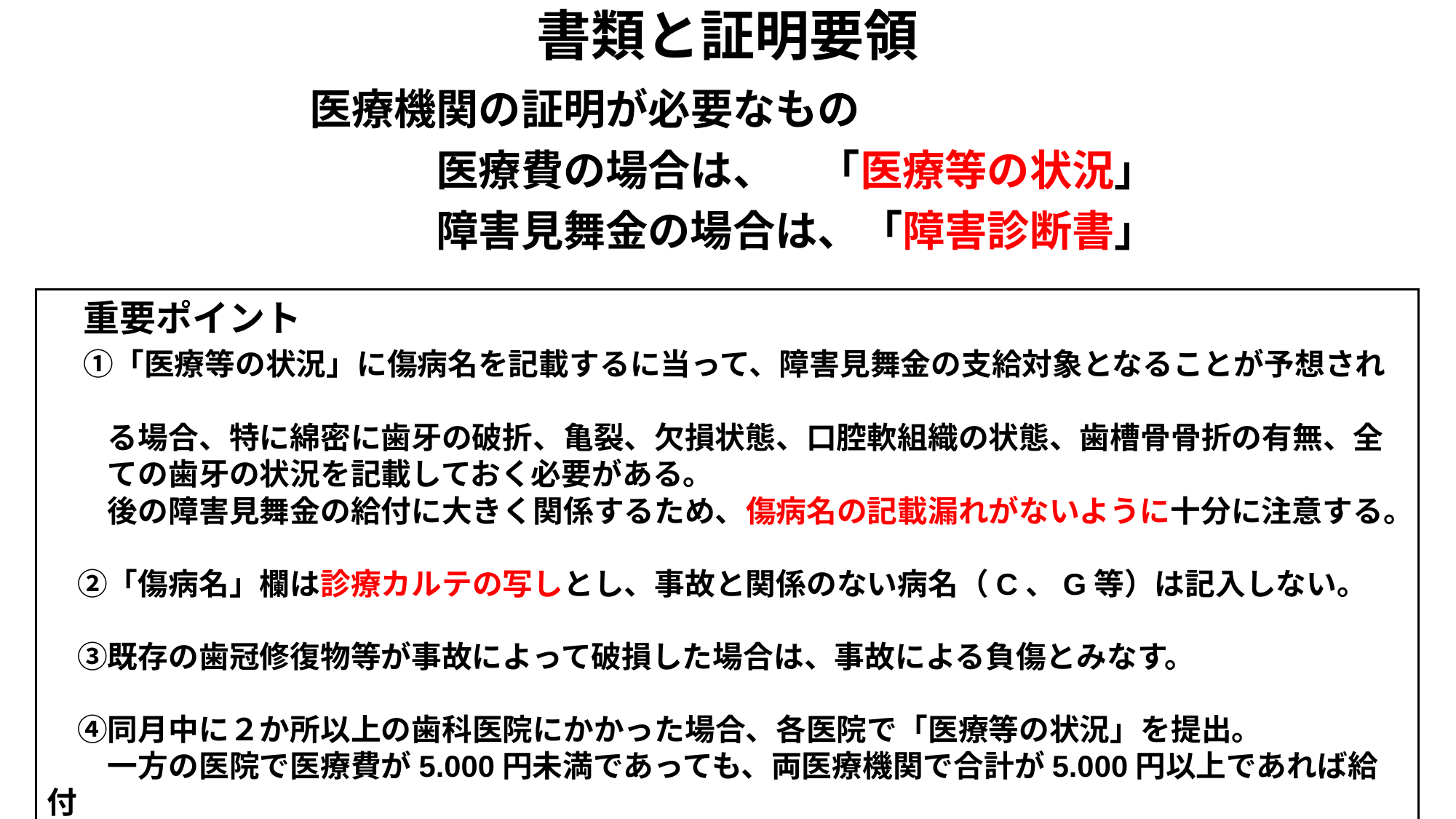

# 書類と証明要領
　　　　　　　医療機関の証明が必要なもの
　　　　　　　　　　医療費の場合は、　「医療等の状況」
　　　　　　　　　　障害見舞金の場合は、「障害診断書」
　重要ポイント
　①「医療等の状況」に傷病名を記載するに当って、障害見舞金の支給対象となることが予想され
　　る場合、特に綿密に歯牙の破折、亀裂、欠損状態、口腔軟組織の状態、歯槽骨骨折の有無、全
　　ての歯牙の状況を記載しておく必要がある。
　　後の障害見舞金の給付に大きく関係するため、傷病名の記載漏れがないように十分に注意する。

　②「傷病名」欄は診療カルテの写しとし、事故と関係のない病名（C、G等）は記入しない。

　③既存の歯冠修復物等が事故によって破損した場合は、事故による負傷とみなす。

　④同月中に２か所以上の歯科医院にかかった場合、各医院で「医療等の状況」を提出。
　　一方の医院で医療費が5.000円未満であっても、両医療機関で合計が5.000円以上であれば給付
　　対象となる。